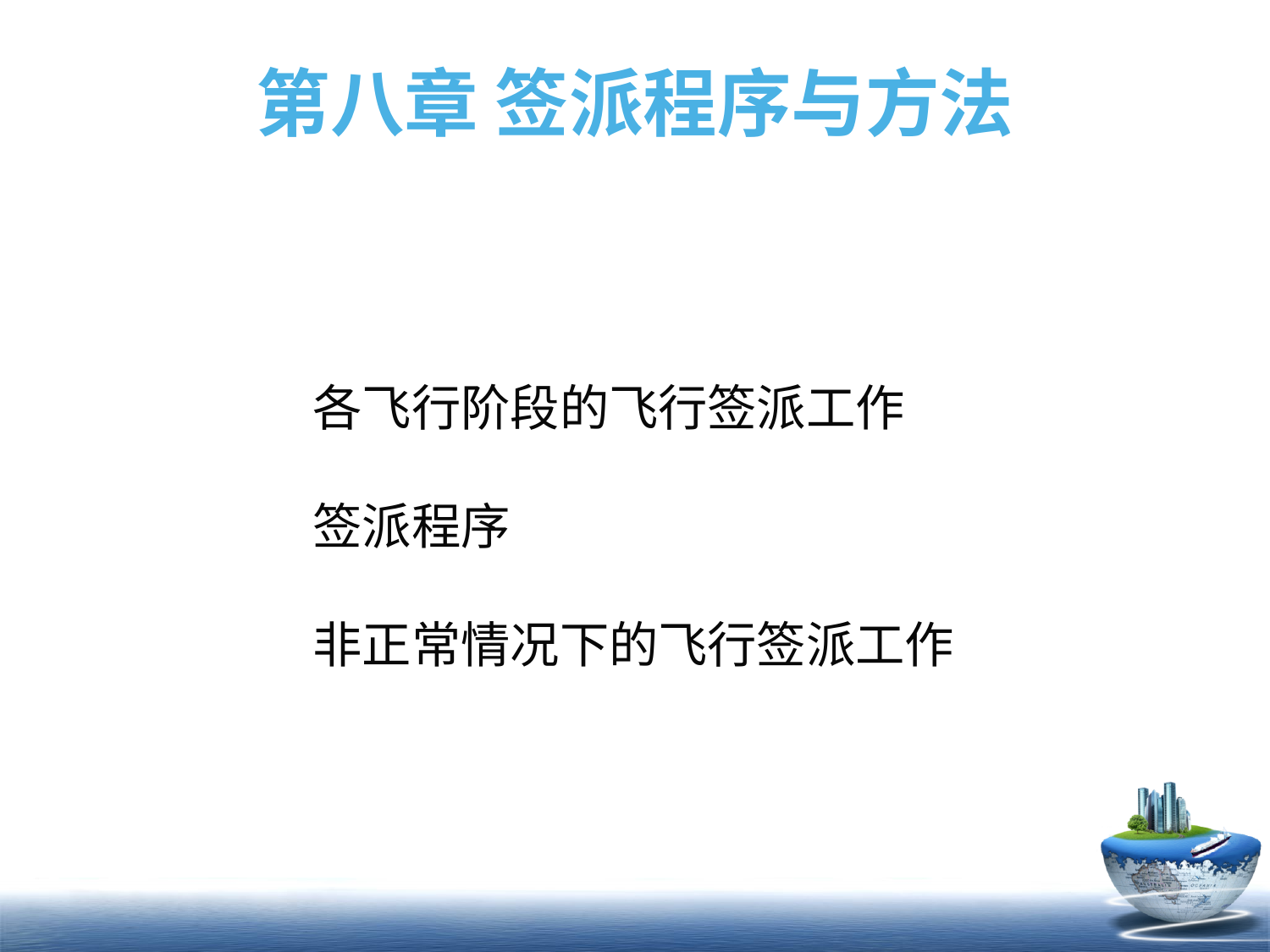

# 第八章 签派程序与方法
各飞行阶段的飞行签派工作
签派程序
非正常情况下的飞行签派工作